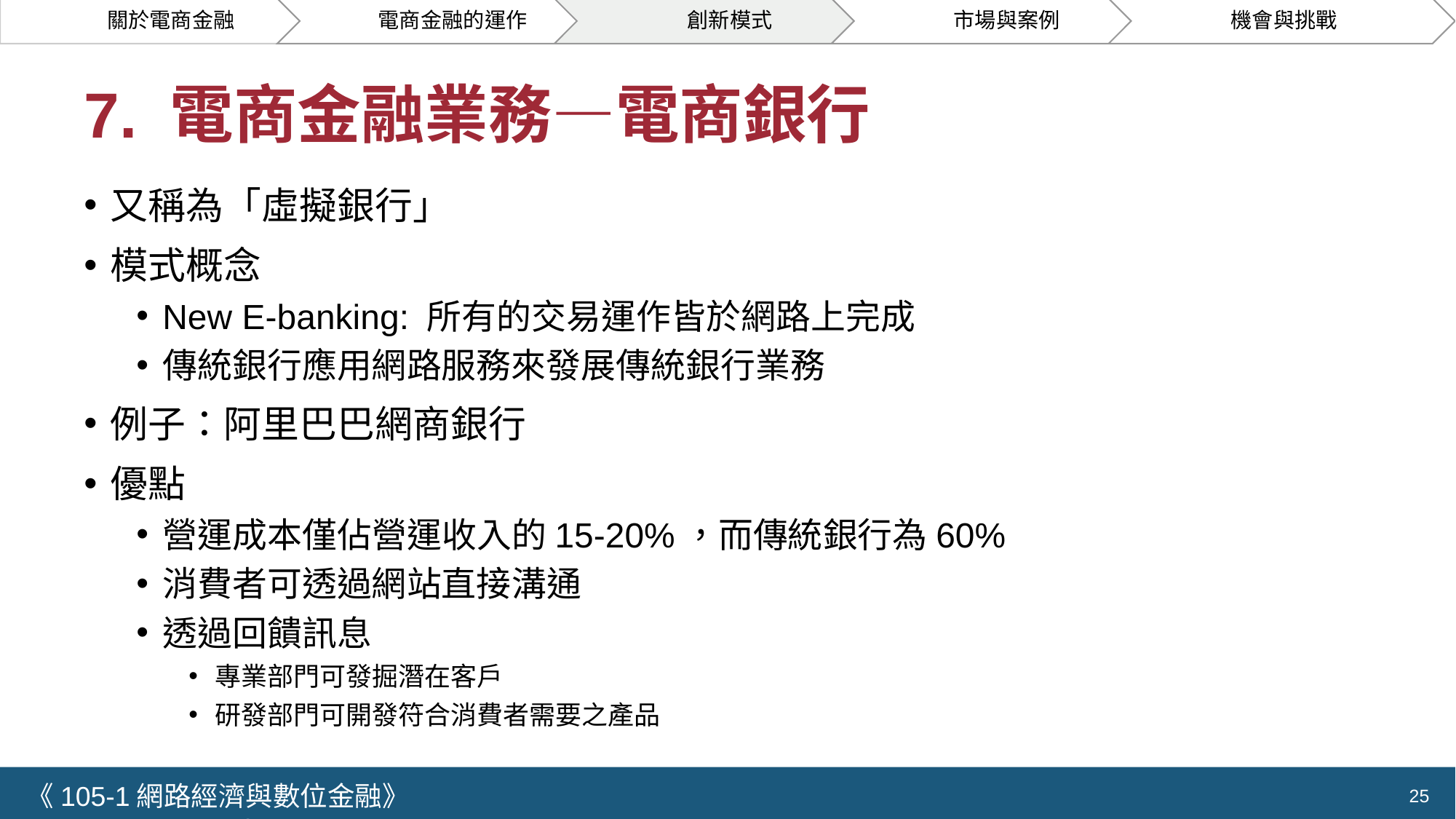

關於電商金融
電商金融的運作
創新模式
市場與案例
機會與挑戰
# 7. 電商金融業務—電商銀行
又稱為「虛擬銀行」
模式概念
New E-banking: 所有的交易運作皆於網路上完成
傳統銀行應用網路服務來發展傳統銀行業務
例子：阿里巴巴網商銀行
優點
營運成本僅佔營運收入的15-20%，而傳統銀行為60%
消費者可透過網站直接溝通
透過回饋訊息
專業部門可發掘潛在客戶
研發部門可開發符合消費者需要之產品

《105-1網路經濟與數位金融》                                                                                                                                             NCTU.IIM.IEBI Lab
25